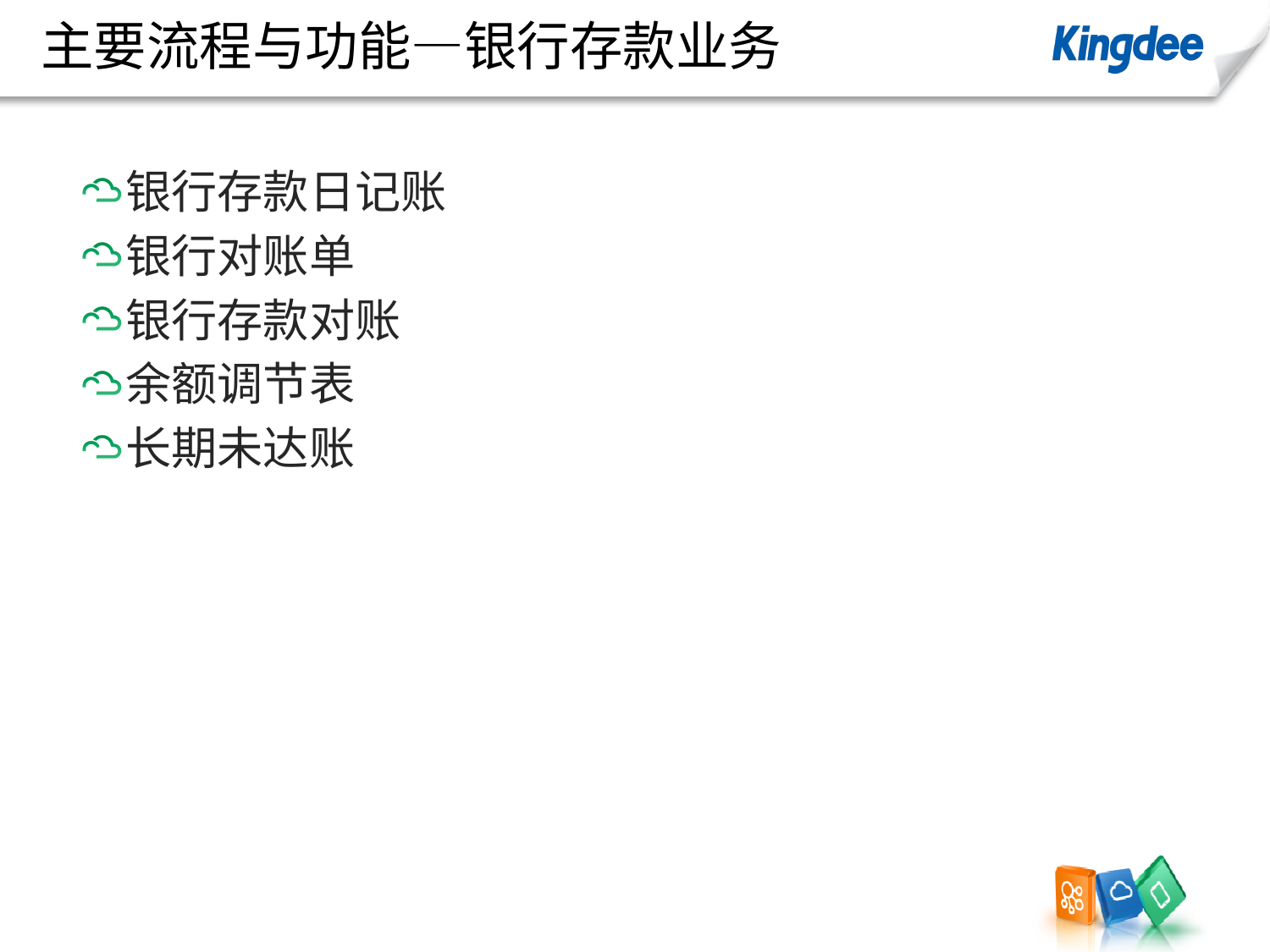

# 主要流程与功能—银行存款业务
银行存款日记账
银行对账单
银行存款对账
余额调节表
长期未达账